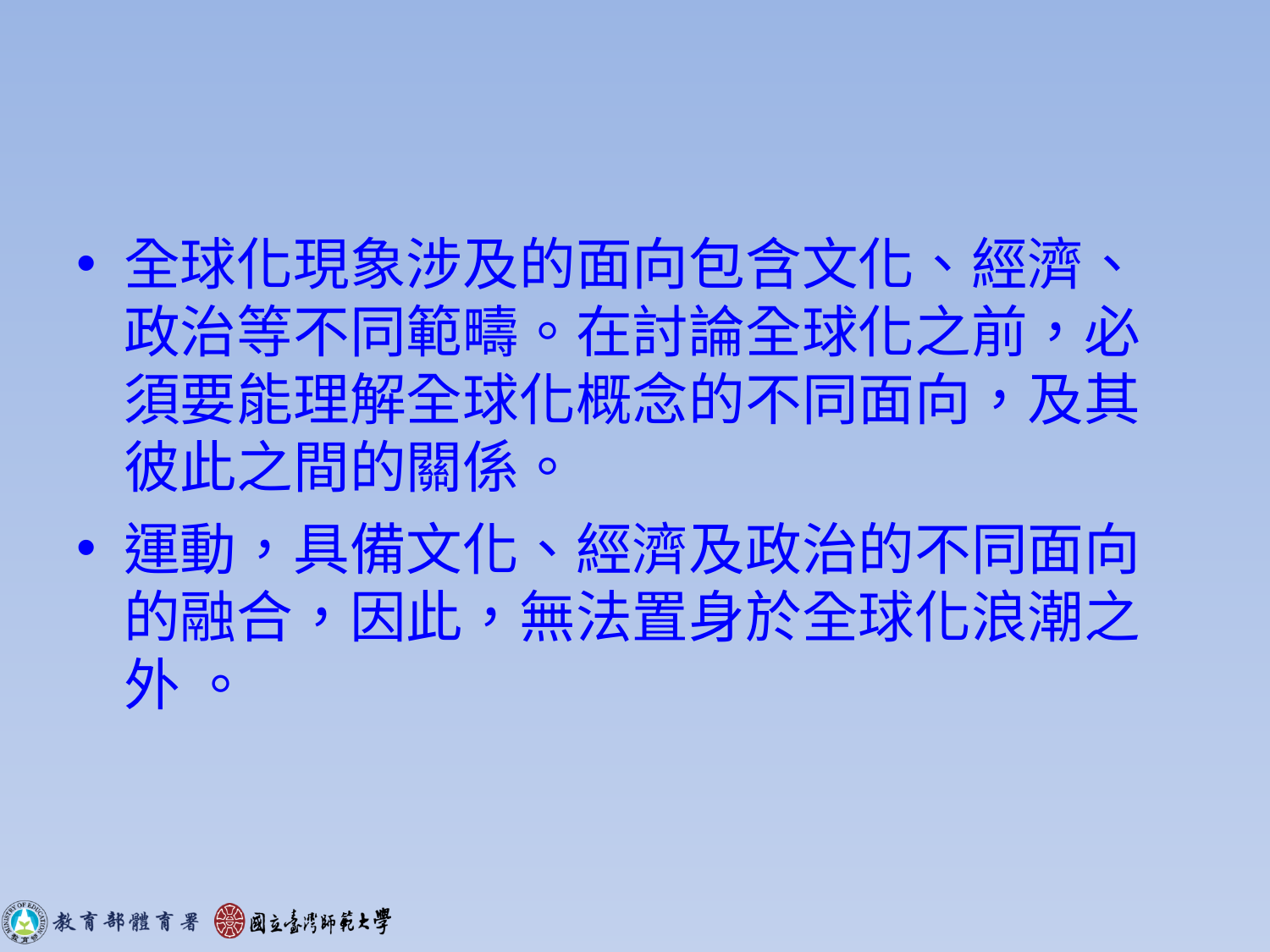

#
全球化現象涉及的面向包含文化、經濟、政治等不同範疇。在討論全球化之前，必須要能理解全球化概念的不同面向，及其彼此之間的關係。
運動，具備文化、經濟及政治的不同面向的融合，因此，無法置身於全球化浪潮之外 。